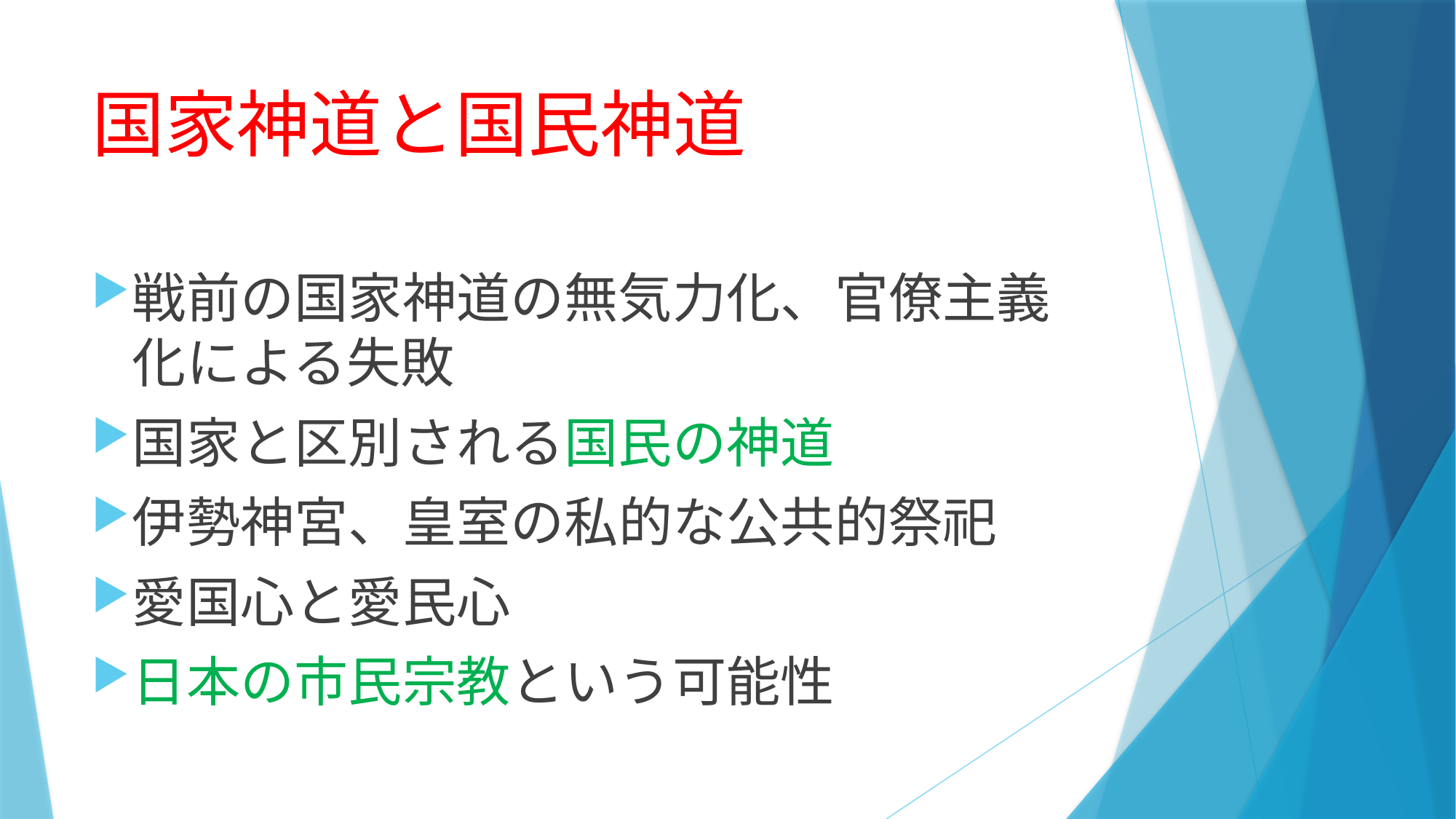

# 国家神道と国民神道
戦前の国家神道の無気力化、官僚主義化による失敗
国家と区別される国民の神道
伊勢神宮、皇室の私的な公共的祭祀
愛国心と愛民心
日本の市民宗教という可能性